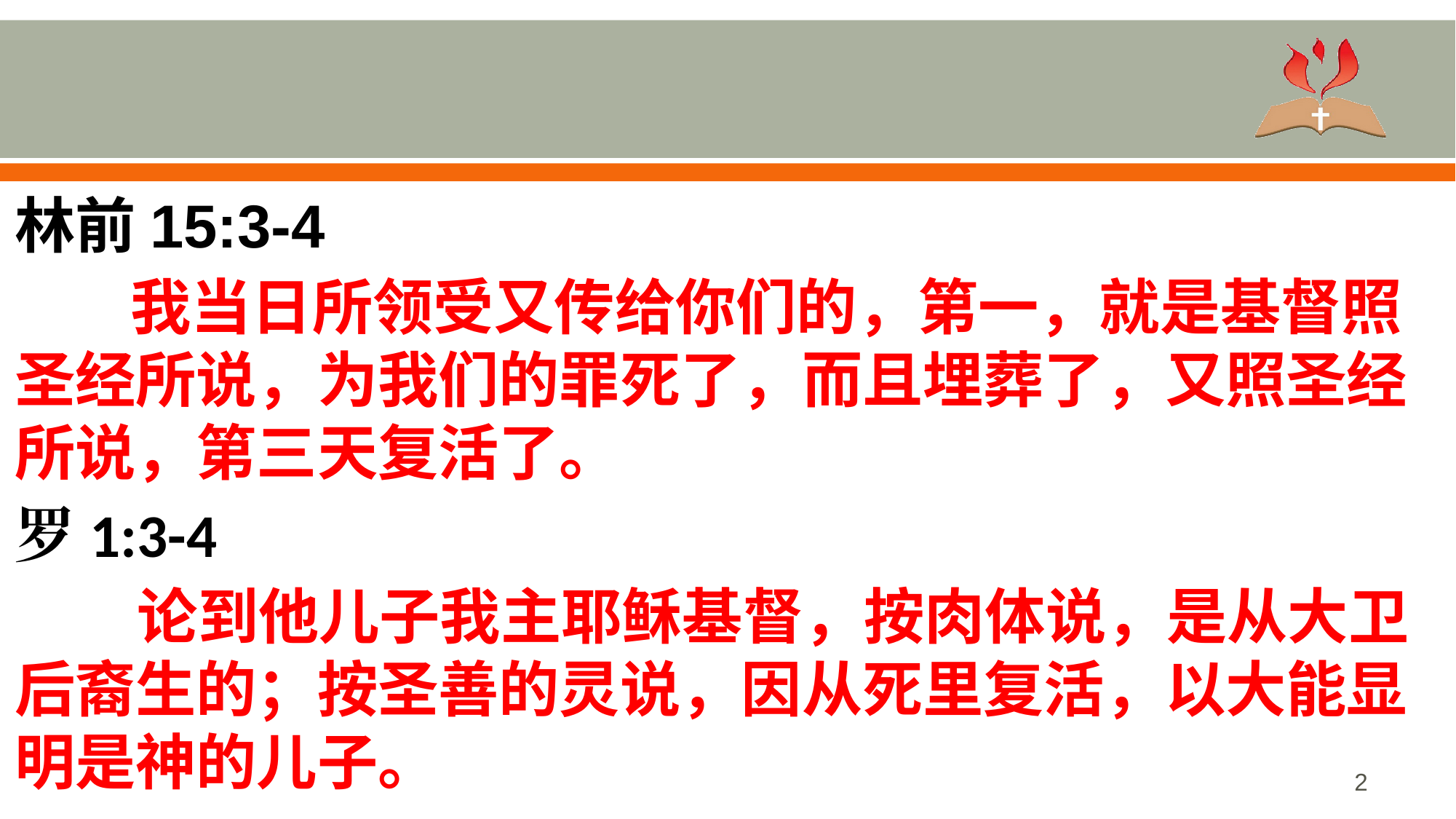

林前15:3-4
我当日所领受又传给你们的，第一，就是基督照圣经所说，为我们的罪死了，而且埋葬了，又照圣经所说，第三天复活了。
罗1:3-4
论到他儿子我主耶稣基督，按肉体说，是从大卫后裔生的；按圣善的灵说，因从死里复活，以大能显明是神的儿子。

2